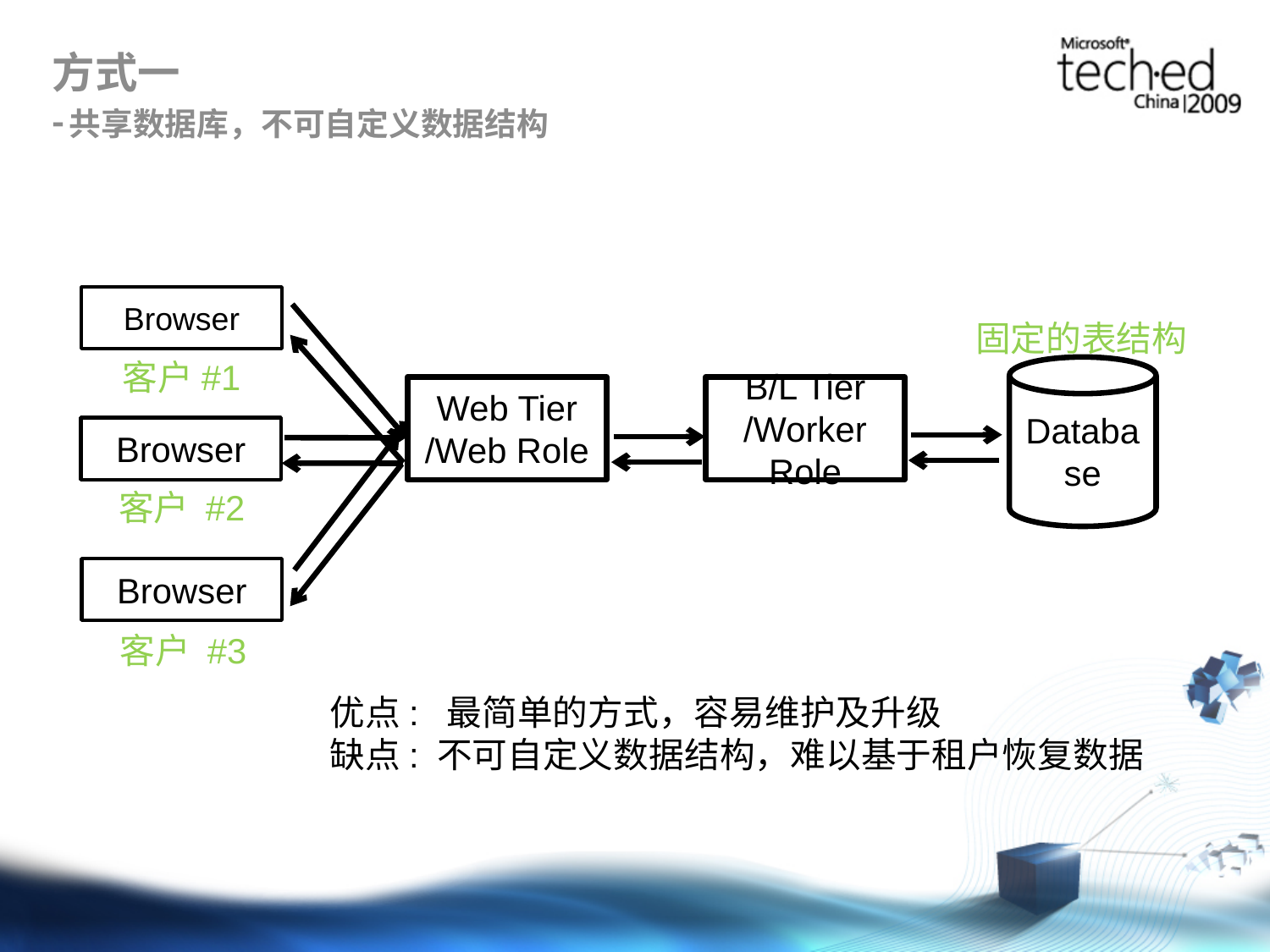

# 方式一 -共享数据库，不可自定义数据结构

Browser
固定的表结构
客户#1
Database
B/L Tier
/Worker Role
Web Tier
/Web Role
Browser
客户 #2
Browser
客户 #3
优点:  最简单的方式，容易维护及升级
缺点: 不可自定义数据结构，难以基于租户恢复数据